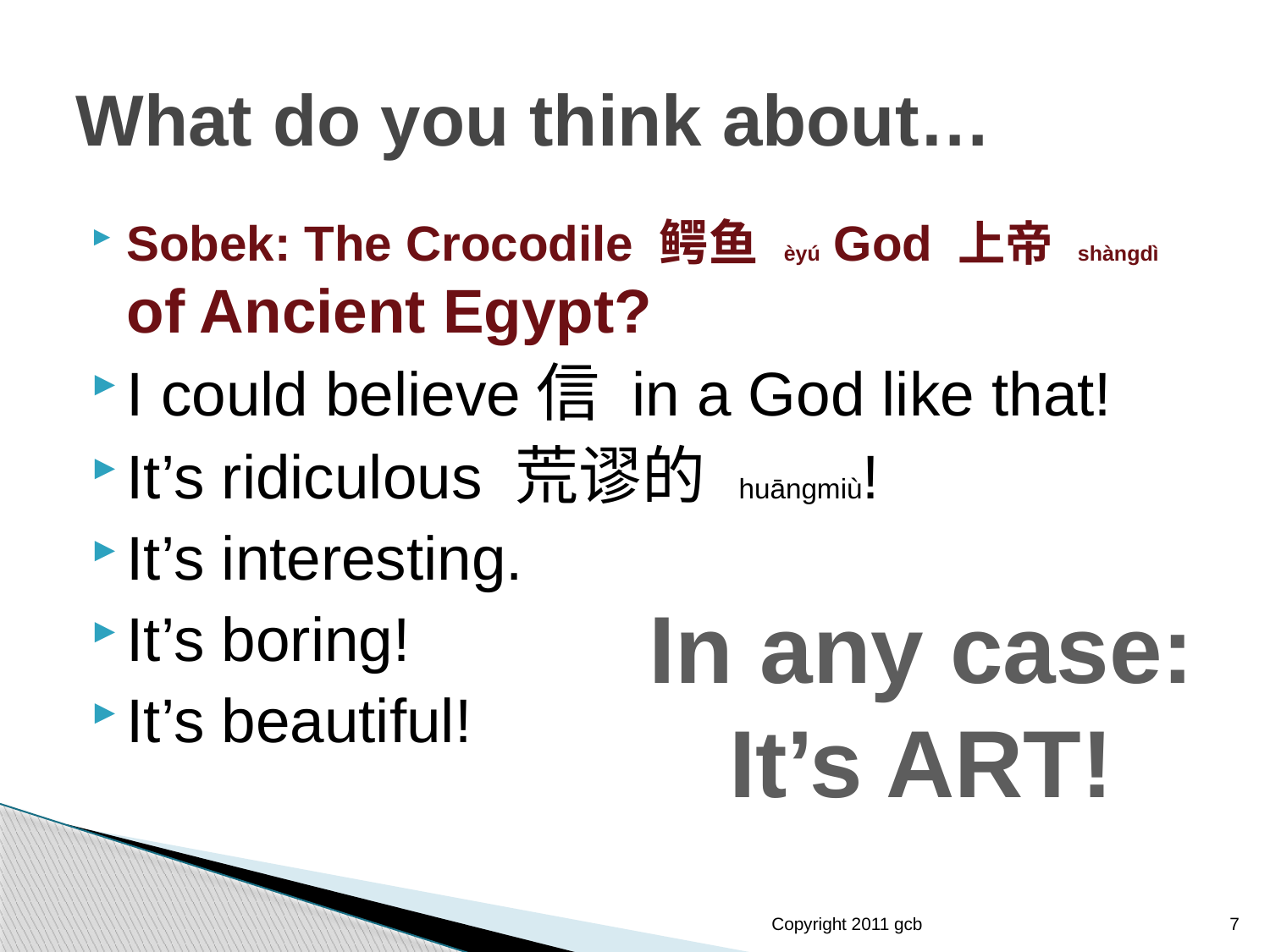

# What do you think about…
Sobek: The Crocodile 鳄鱼 èyú God 上帝 shàngdì of Ancient Egypt?
I could believe信 in a God like that!
It’s ridiculous 荒谬的 huāngmiù!
It’s interesting.
It’s boring!
It’s beautiful!

In any case:
It’s ART!
Copyright 2011 gcb
7